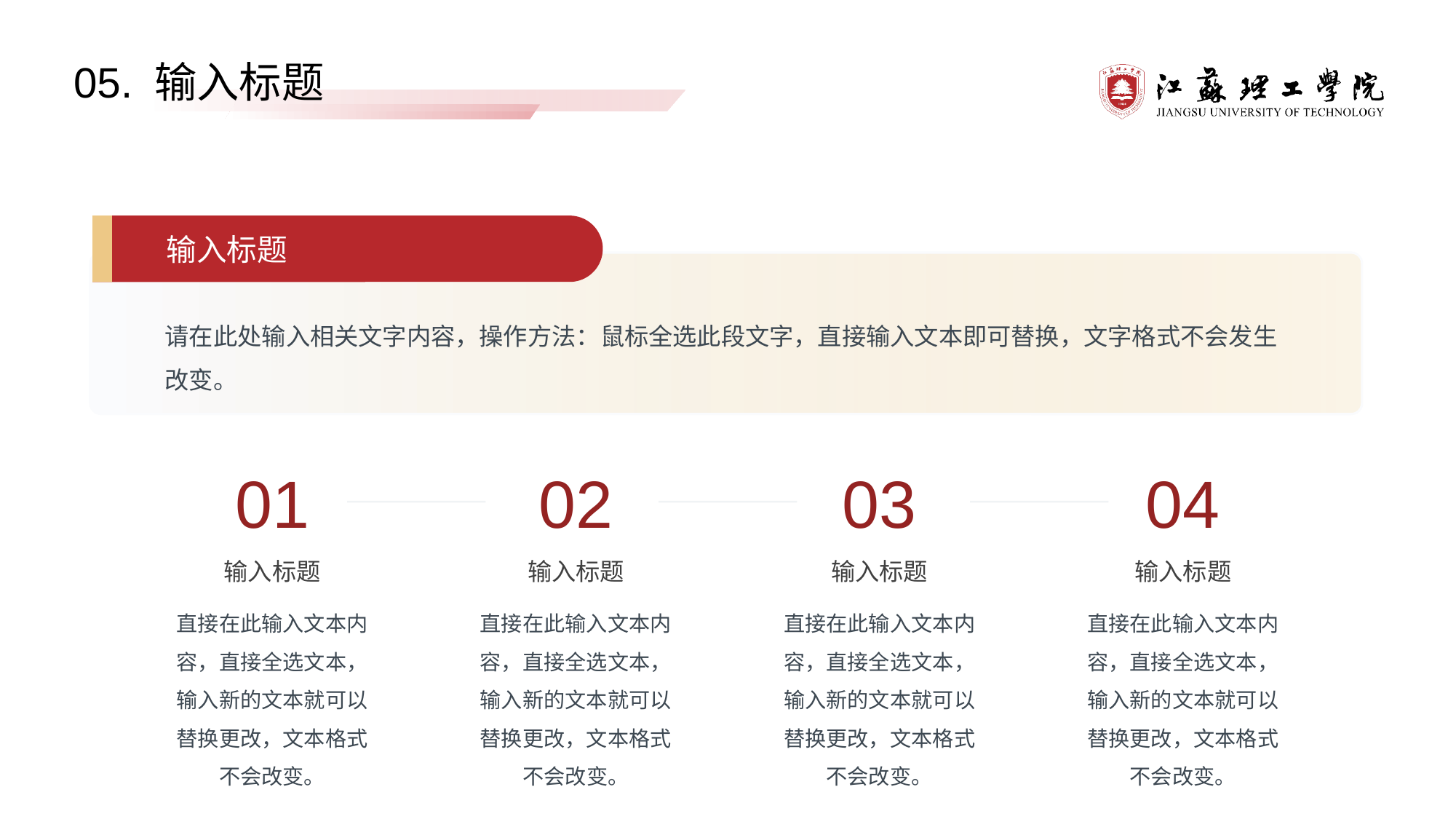

05. 输入标题
输入标题

请在此处输入相关文字内容，操作方法：鼠标全选此段文字，直接输入文本即可替换，文字格式不会发生改变。
01
02
03
04
输入标题
输入标题
输入标题
输入标题
直接在此输入文本内容，直接全选文本，输入新的文本就可以替换更改，文本格式不会改变。
直接在此输入文本内容，直接全选文本，输入新的文本就可以替换更改，文本格式不会改变。
直接在此输入文本内容，直接全选文本，输入新的文本就可以替换更改，文本格式不会改变。
直接在此输入文本内容，直接全选文本，输入新的文本就可以替换更改，文本格式不会改变。